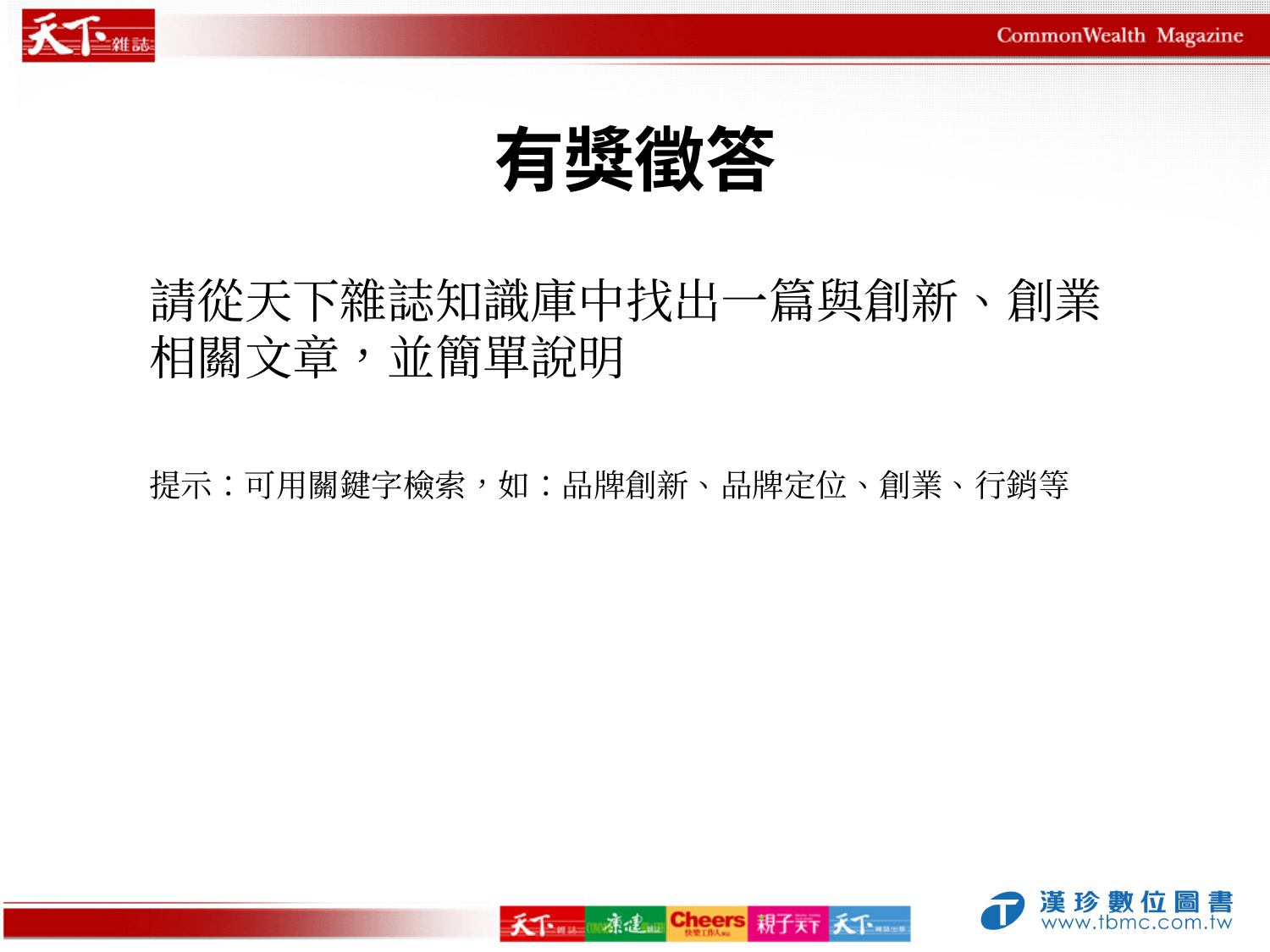

有獎徵答
請從天下雜誌知識庫中找出一篇與創新、創業相關文章，並簡單說明

提示：可用關鍵字檢索，如：品牌創新、品牌定位、創業、行銷等